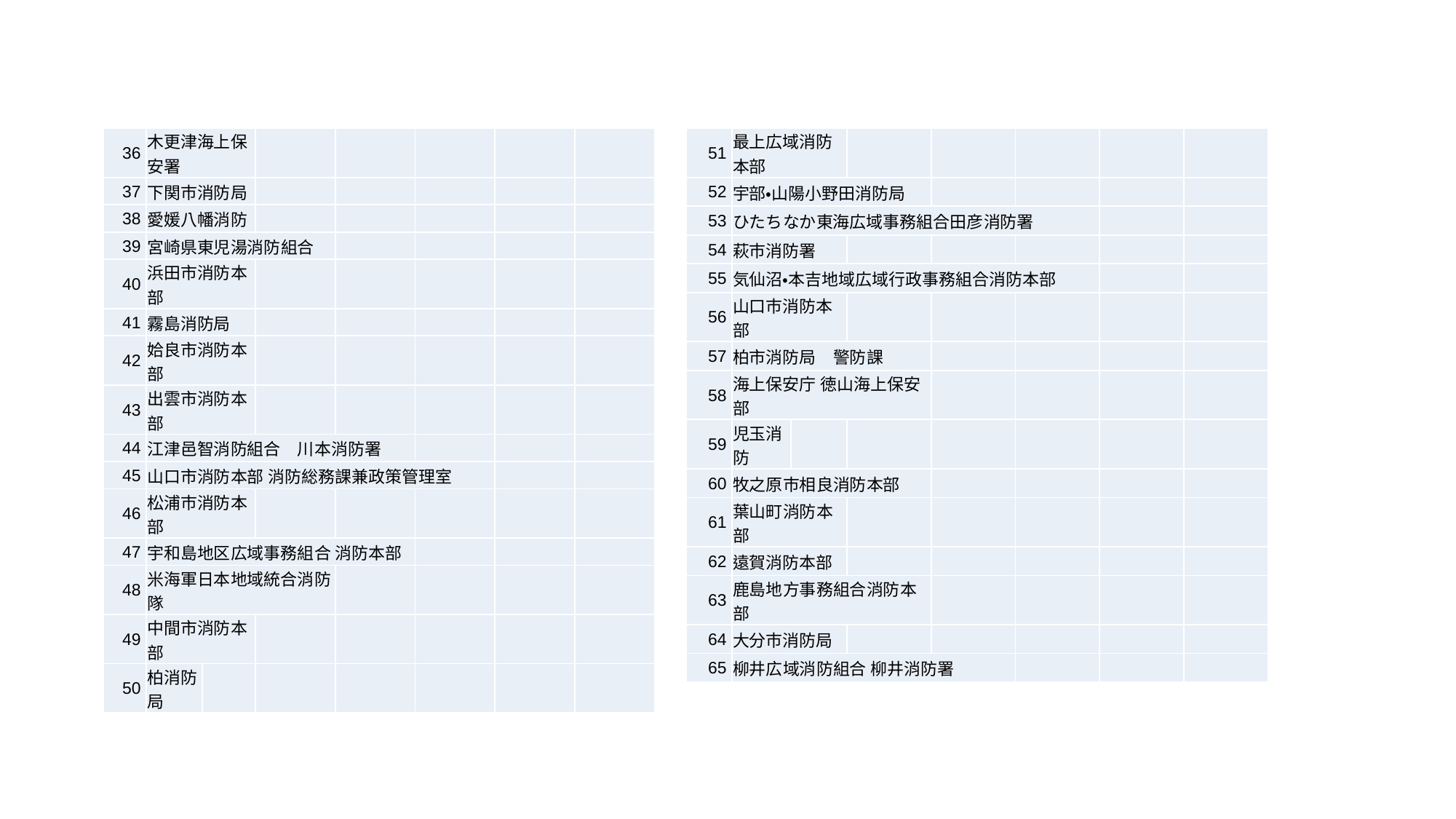

| 36 | 木更津海上保安署 |  |  |  |  |  |  |
| --- | --- | --- | --- | --- | --- | --- | --- |
| 37 | 下関市消防局 |  |  |  |  |  |  |
| 38 | 愛媛八幡消防 |  |  |  |  |  |  |
| 39 | 宮崎県東児湯消防組合 |  |  |  |  |  |  |
| 40 | 浜田市消防本部 |  |  |  |  |  |  |
| 41 | 霧島消防局 |  |  |  |  |  |  |
| 42 | 姶良市消防本部 |  |  |  |  |  |  |
| 43 | 出雲市消防本部 |  |  |  |  |  |  |
| 44 | 江津邑智消防組合　川本消防署 |  |  |  |  |  |  |
| 45 | 山口市消防本部 消防総務課兼政策管理室 |  |  |  |  |  |  |
| 46 | 松浦市消防本部 |  |  |  |  |  |  |
| 47 | 宇和島地区広域事務組合 消防本部 |  |  |  |  |  |  |
| 48 | 米海軍日本地域統合消防隊 |  |  |  |  |  |  |
| 49 | 中間市消防本部 |  |  |  |  |  |  |
| 50 | 柏消防局 |  |  |  |  |  |  |
| 51 | 最上広域消防本部 |  |  |  |  |  |  |
| --- | --- | --- | --- | --- | --- | --- | --- |
| 52 | 宇部・山陽小野田消防局 |  |  |  |  |  |  |
| 53 | ひたちなか東海広域事務組合田彦消防署 |  |  |  |  |  |  |
| 54 | 萩市消防署 |  |  |  |  |  |  |
| 55 | 気仙沼・本吉地域広域行政事務組合消防本部 |  |  |  |  |  |  |
| 56 | 山口市消防本部 |  |  |  |  |  |  |
| 57 | 柏市消防局　警防課 |  |  |  |  |  |  |
| 58 | 海上保安庁 徳山海上保安部 |  |  |  |  |  |  |
| 59 | 児玉消防 |  |  |  |  |  |  |
| 60 | 牧之原市相良消防本部 |  |  |  |  |  |  |
| 61 | 葉山町消防本部 |  |  |  |  |  |  |
| 62 | 遠賀消防本部 |  |  |  |  |  |  |
| 63 | 鹿島地方事務組合消防本部 |  |  |  |  |  |  |
| 64 | 大分市消防局 |  |  |  |  |  |  |
| 65 | 柳井広域消防組合 柳井消防署 |  |  |  |  |  |  |